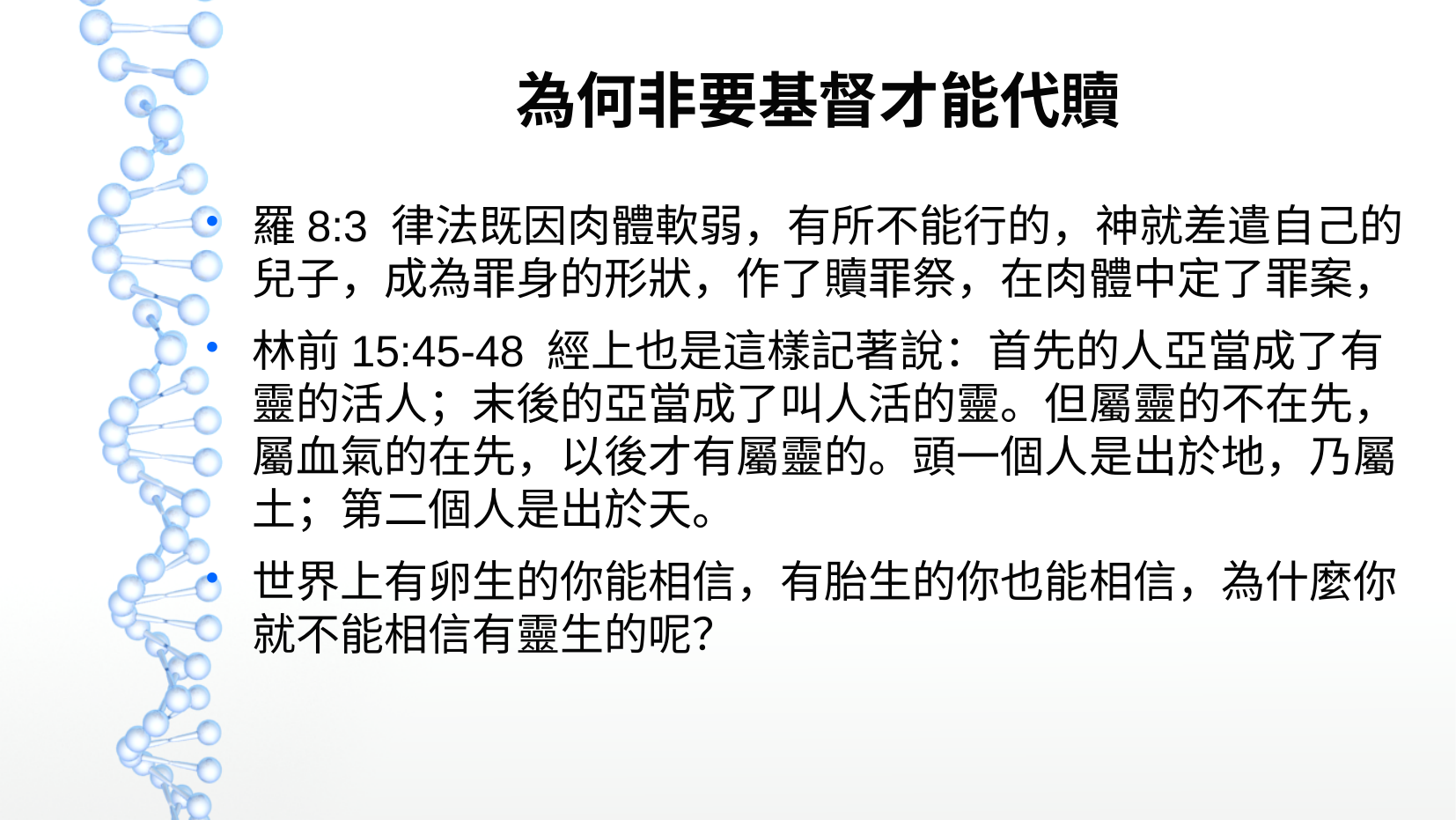

為何非要基督才能代贖
羅8:3 律法既因肉體軟弱，有所不能行的，神就差遣自己的兒子，成為罪身的形狀，作了贖罪祭，在肉體中定了罪案，
林前15:45-48 經上也是這樣記著說：首先的人亞當成了有靈的活人；末後的亞當成了叫人活的靈。但屬靈的不在先，屬血氣的在先，以後才有屬靈的。頭一個人是出於地，乃屬土；第二個人是出於天。
世界上有卵生的你能相信，有胎生的你也能相信，為什麼你就不能相信有靈生的呢？